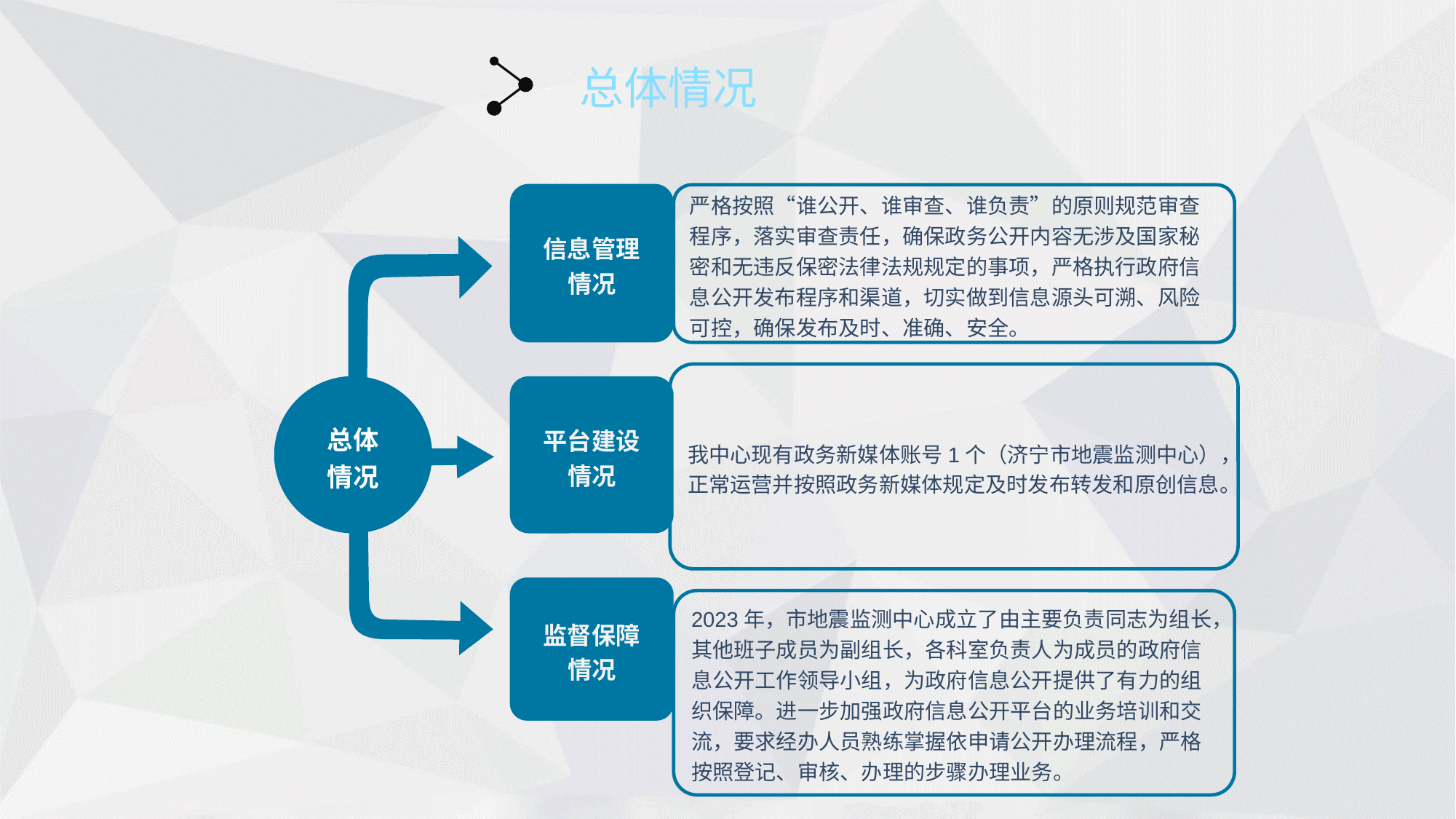

总体情况
信息管理
情况
严格按照“谁公开、谁审查、谁负责”的原则规范审查程序，落实审查责任，确保政务公开内容无涉及国家秘密和无违反保密法律法规规定的事项，严格执行政府信息公开发布程序和渠道，切实做到信息源头可溯、风险可控，确保发布及时、准确、安全。

我中心现有政务新媒体账号1个（济宁市地震监测中心），正常运营并按照政务新媒体规定及时发布转发和原创信息。

总体
情况
平台建设
情况

监督保障
情况
2023年，市地震监测中心成立了由主要负责同志为组长，其他班子成员为副组长，各科室负责人为成员的政府信息公开工作领导小组，为政府信息公开提供了有力的组织保障。进一步加强政府信息公开平台的业务培训和交流，要求经办人员熟练掌握依申请公开办理流程，严格按照登记、审核、办理的步骤办理业务。